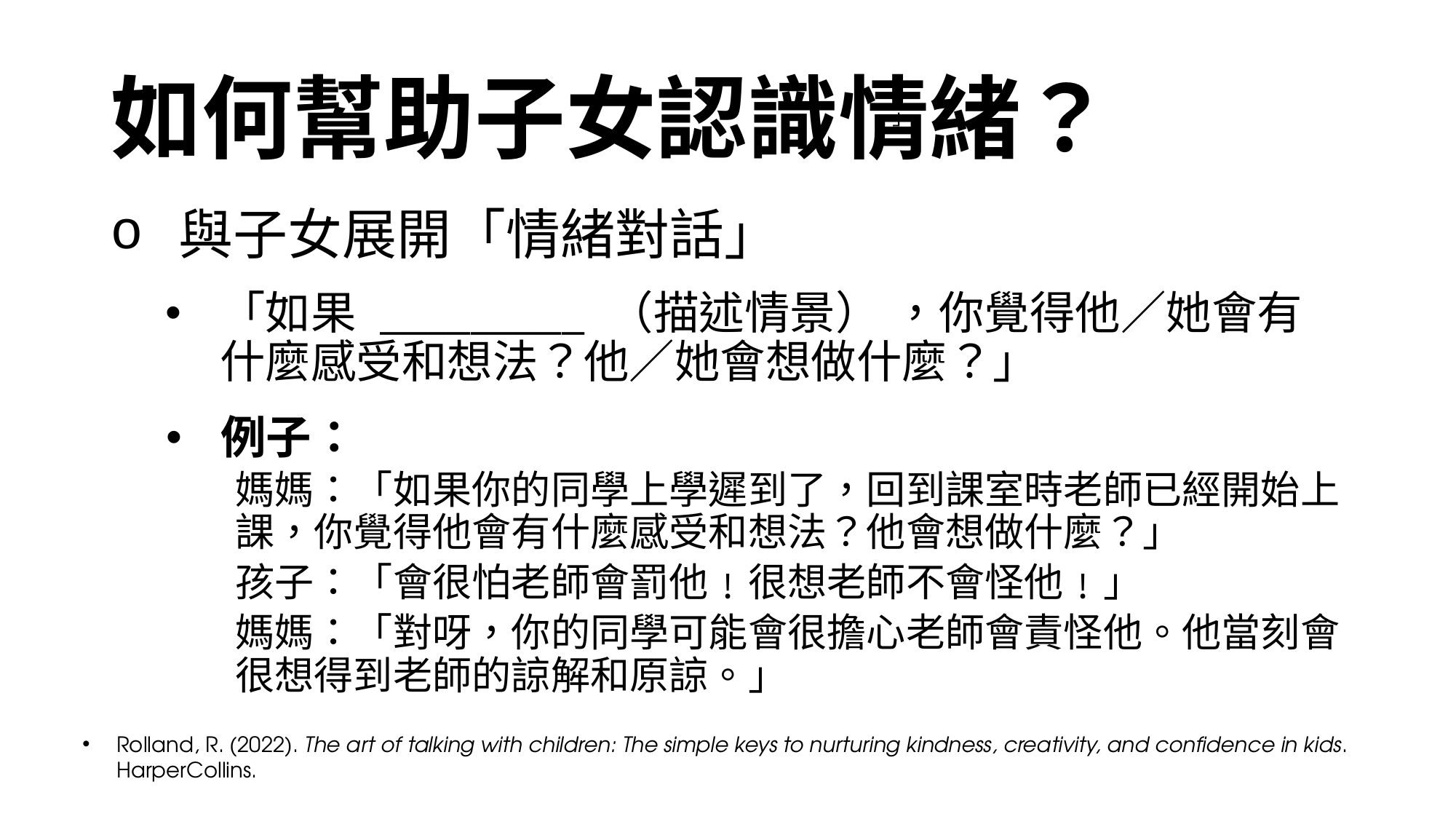

# 如何幫助子女認識情緒？
」
與子女展開「情緒對話」
「如果 _________ （描述情景） ，你覺得他／她會有什麼感受和想法？他／她會想做什麼？」
例子：

媽媽：「如果你的同學上學遲到了，回到課室時老師已經開始上課，你覺得他會有什麼感受和想法？他會想做什麼？」
孩子：「會很怕老師會罰他﹗很想老師不會怪他﹗」
媽媽：「對呀，你的同學可能會很擔心老師會責怪他。他當刻會很想得到老師的諒解和原諒。」

Rolland, R. (2022). The art of talking with children: The simple keys to nurturing kindness, creativity, and confidence in kids. HarperCollins.